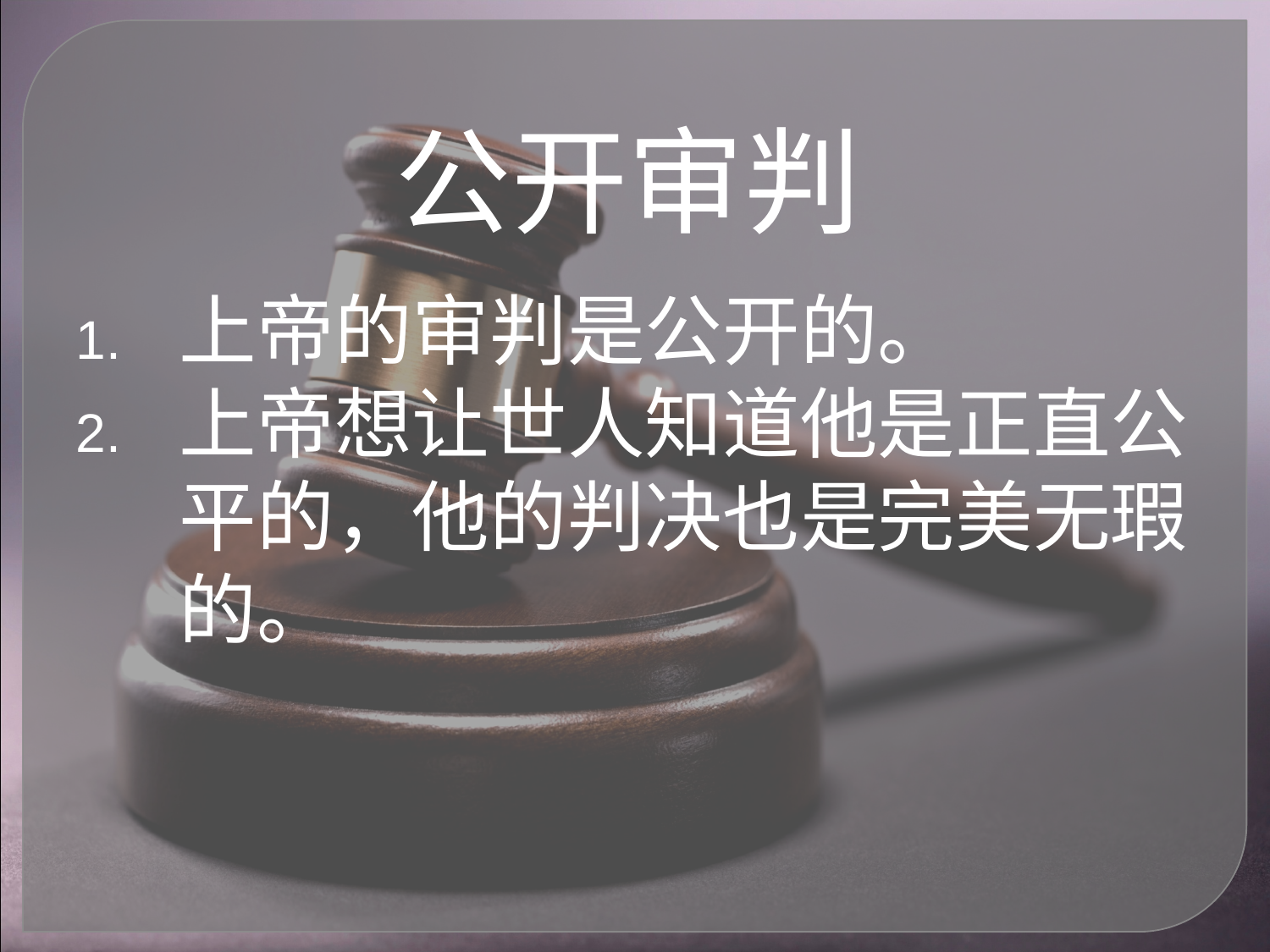

公开审判
上帝的审判是公开的。
上帝想让世人知道他是正直公平的，他的判决也是完美无瑕的。